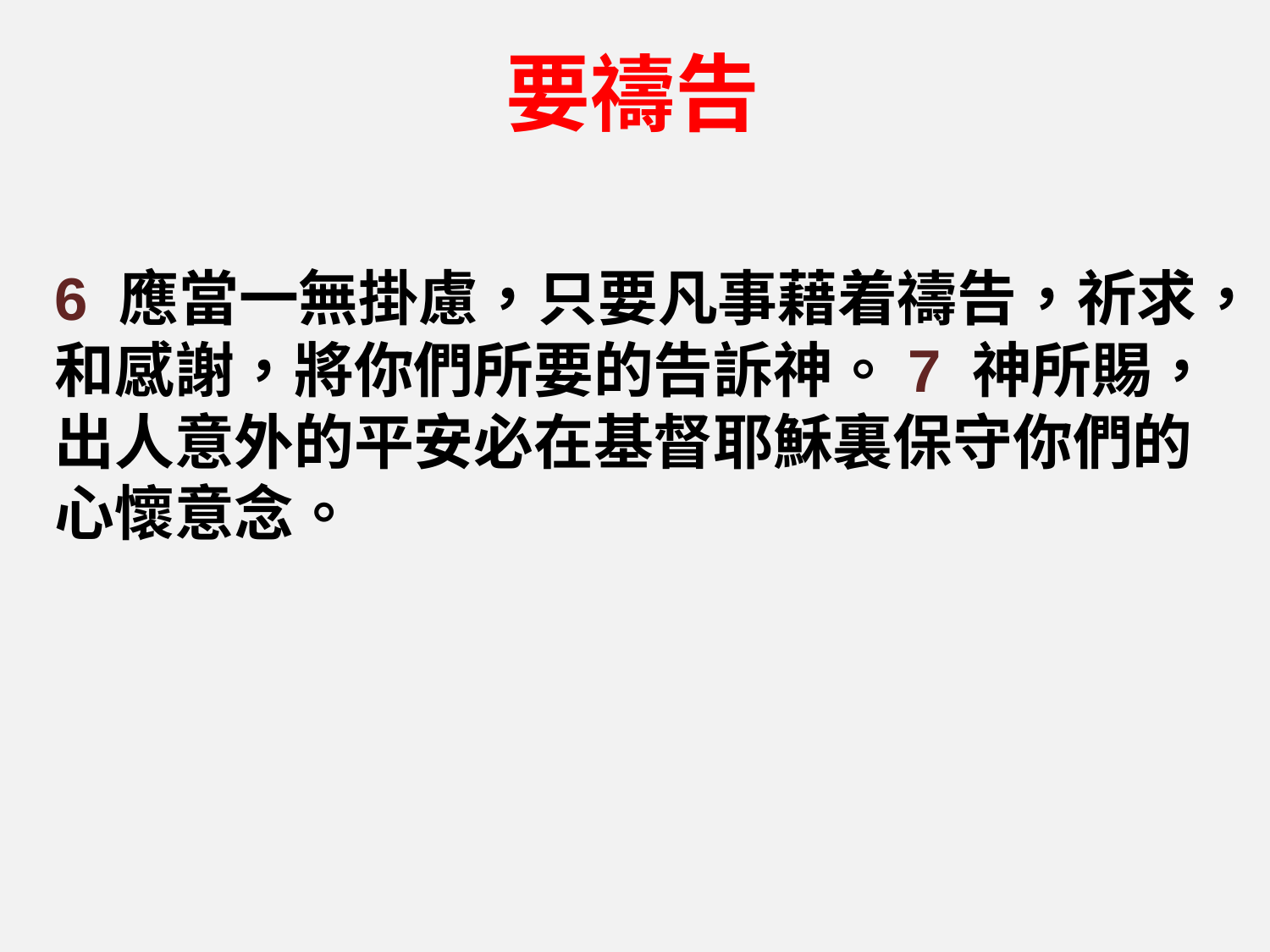

要禱告
6 應當一無掛慮，只要凡事藉着禱告，祈求，和感謝，將你們所要的告訴神。7 神所賜，出人意外的平安必在基督耶穌裏保守你們的心懷意念。